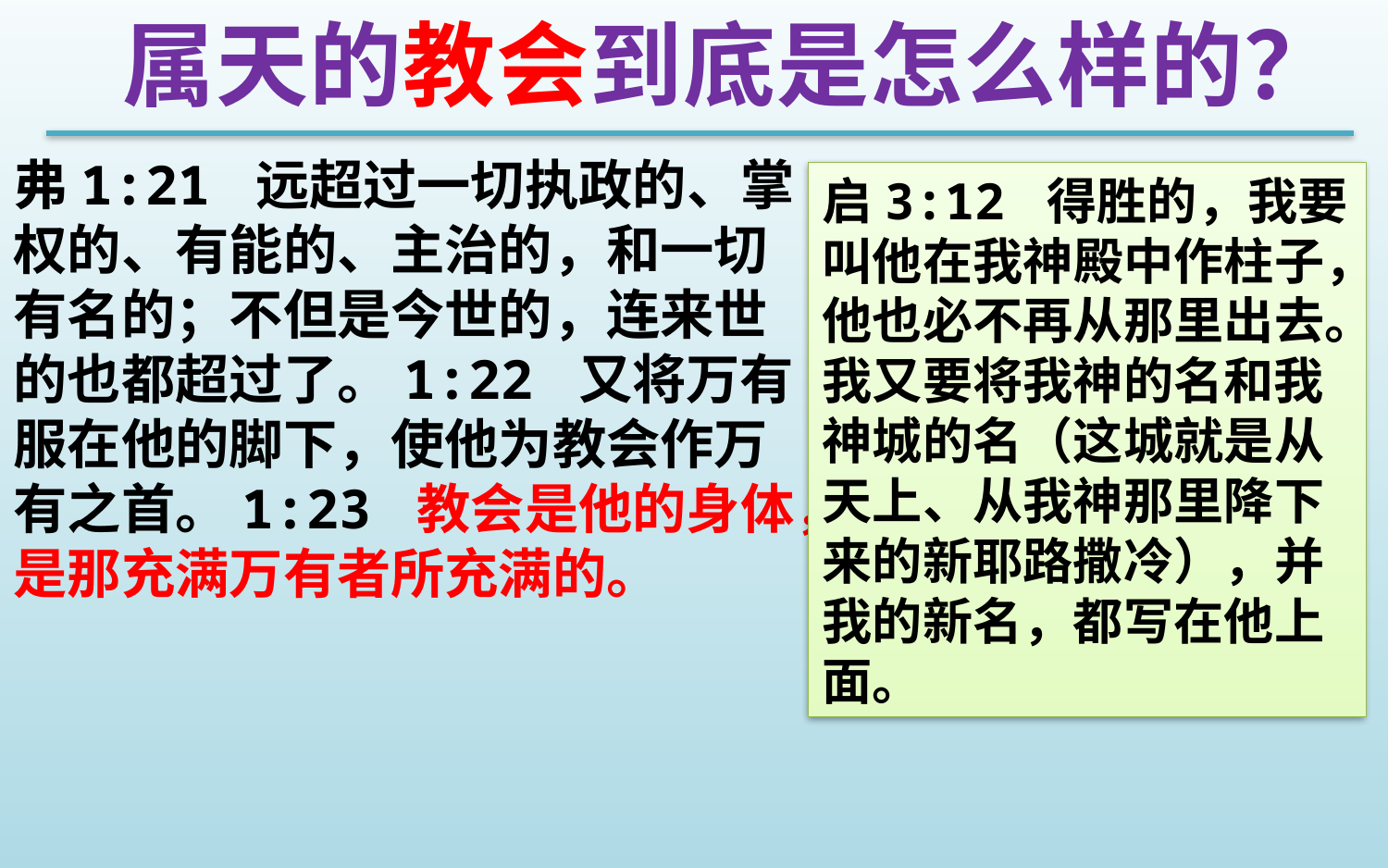

属天的教会到底是怎么样的？
弗1:21 远超过一切执政的、掌权的、有能的、主治的，和一切有名的；不但是今世的，连来世的也都超过了。1:22 又将万有服在他的脚下，使他为教会作万有之首。1:23 教会是他的身体，是那充满万有者所充满的。
启3:12 得胜的，我要叫他在我神殿中作柱子，他也必不再从那里出去。我又要将我神的名和我神城的名（这城就是从天上、从我神那里降下来的新耶路撒冷），并我的新名，都写在他上面。